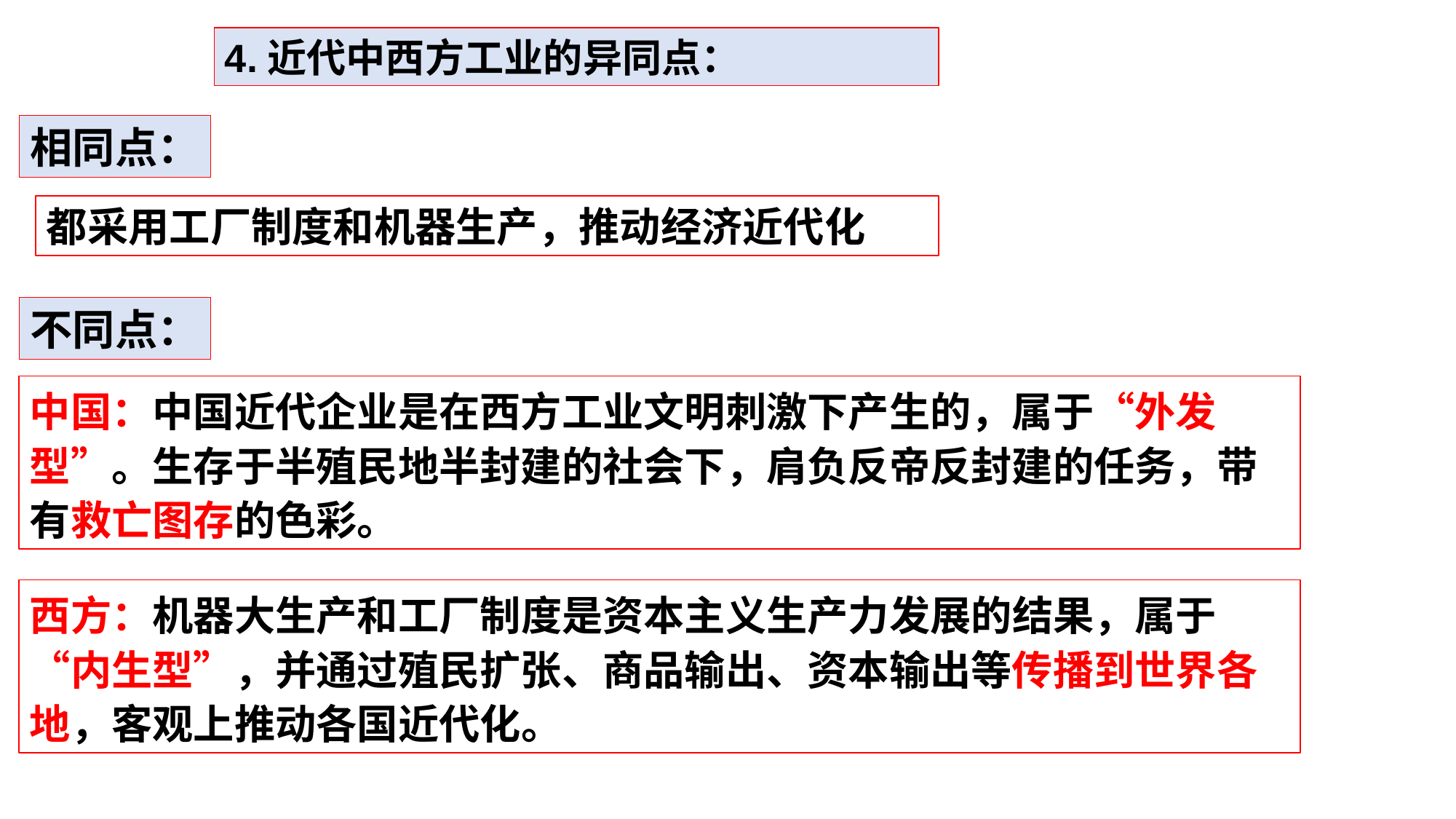

4.近代中西方工业的异同点：
相同点：
都采用工厂制度和机器生产，推动经济近代化
不同点：
中国：中国近代企业是在西方工业文明刺激下产生的，属于“外发型”。生存于半殖民地半封建的社会下，肩负反帝反封建的任务，带有救亡图存的色彩。
西方：机器大生产和工厂制度是资本主义生产力发展的结果，属于“内生型”，并通过殖民扩张、商品输出、资本输出等传播到世界各地，客观上推动各国近代化。